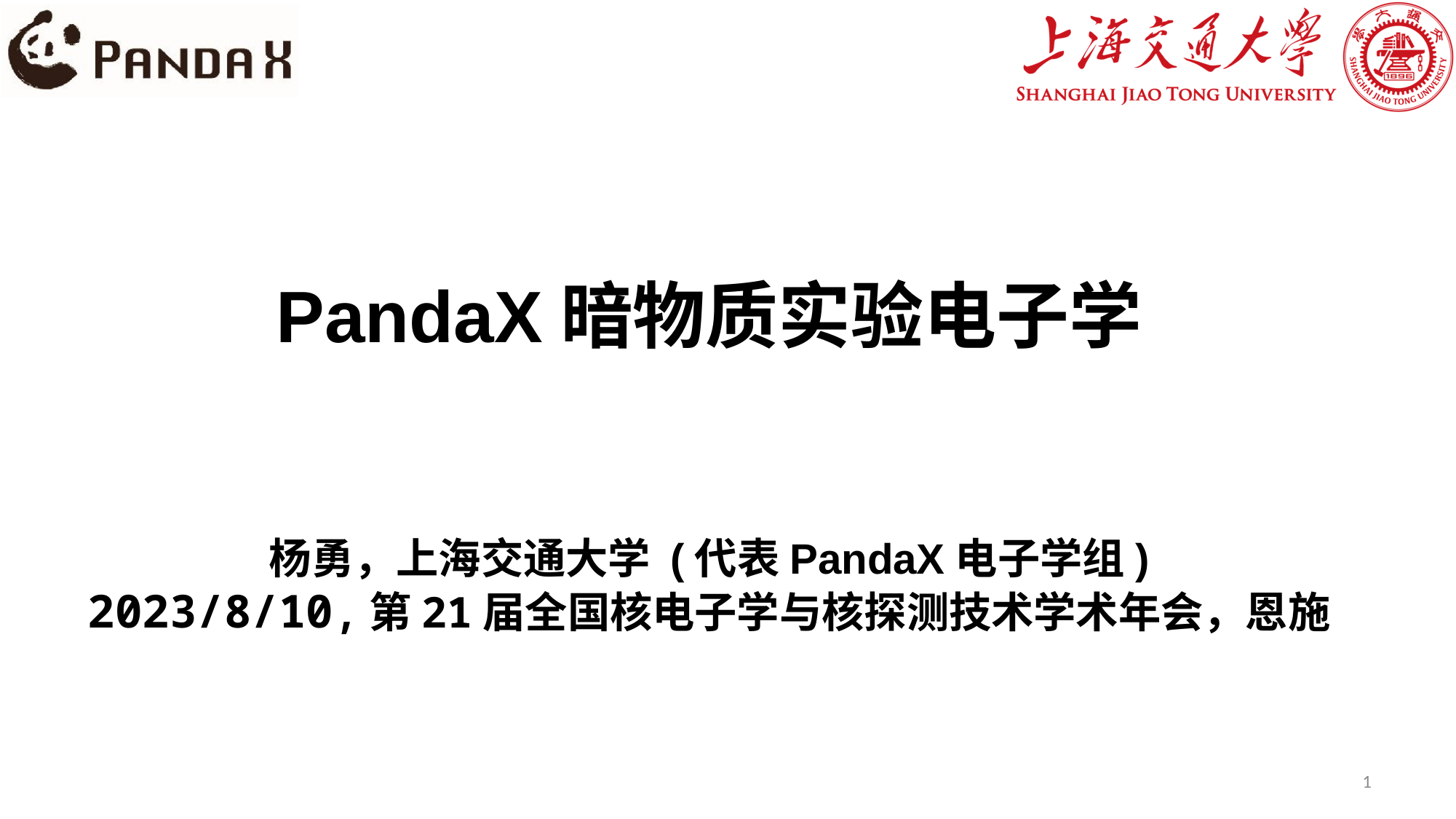

PandaX暗物质实验电子学

杨勇，上海交通大学 (代表PandaX电子学组)
2023/8/10,第21届全国核电子学与核探测技术学术年会，恩施
1